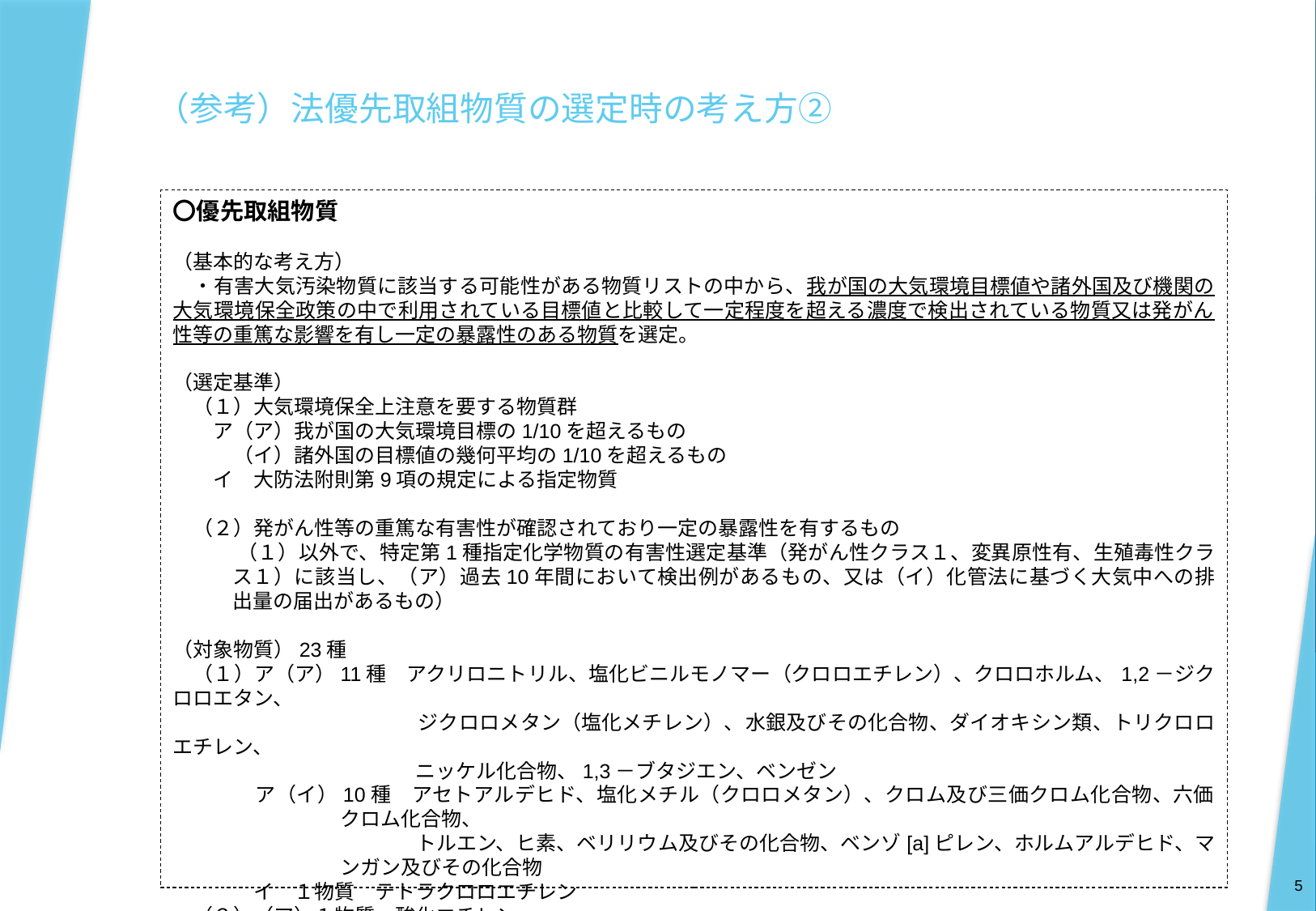

# （参考）法優先取組物質の選定時の考え方②
〇優先取組物質

（基本的な考え方）
　・有害大気汚染物質に該当する可能性がある物質リストの中から、我が国の大気環境目標値や諸外国及び機関の大気環境保全政策の中で利用されている目標値と比較して一定程度を超える濃度で検出されている物質又は発がん性等の重篤な影響を有し一定の暴露性のある物質を選定。

（選定基準）
　（１）大気環境保全上注意を要する物質群
　　ア（ア）我が国の大気環境目標の1/10を超えるもの
　　　（イ）諸外国の目標値の幾何平均の1/10を超えるもの
　　イ　大防法附則第9項の規定による指定物質

　（２）発がん性等の重篤な有害性が確認されており一定の暴露性を有するもの
　　（１）以外で、特定第1種指定化学物質の有害性選定基準（発がん性クラス１、変異原性有、生殖毒性クラス１）に該当し、（ア）過去10年間において検出例があるもの、又は（イ）化管法に基づく大気中への排出量の届出があるもの）

（対象物質）23種
　（１）ア（ア）11種　アクリロニトリル、塩化ビニルモノマー（クロロエチレン）、クロロホルム、1,2－ジクロロエタン、
　　　　　　　　　　　　ジクロロメタン（塩化メチレン）、水銀及びその化合物、ダイオキシン類、トリクロロエチレン、
　　　　　　　　　　　　ニッケル化合物、1,3－ブタジエン、ベンゼン
　　　　ア（イ）10種　アセトアルデヒド、塩化メチル（クロロメタン）、クロム及び三価クロム化合物、六価クロム化合物、
　　　　　　　　　　　　トルエン、ヒ素、ベリリウム及びその化合物、ベンゾ[a]ピレン、ホルムアルデヒド、マンガン及びその化合物
　　　　イ　１物質　テトラクロロエチレン
　（２）（ア）１物質　酸化エチレン
　　　 （イ）０物質

5